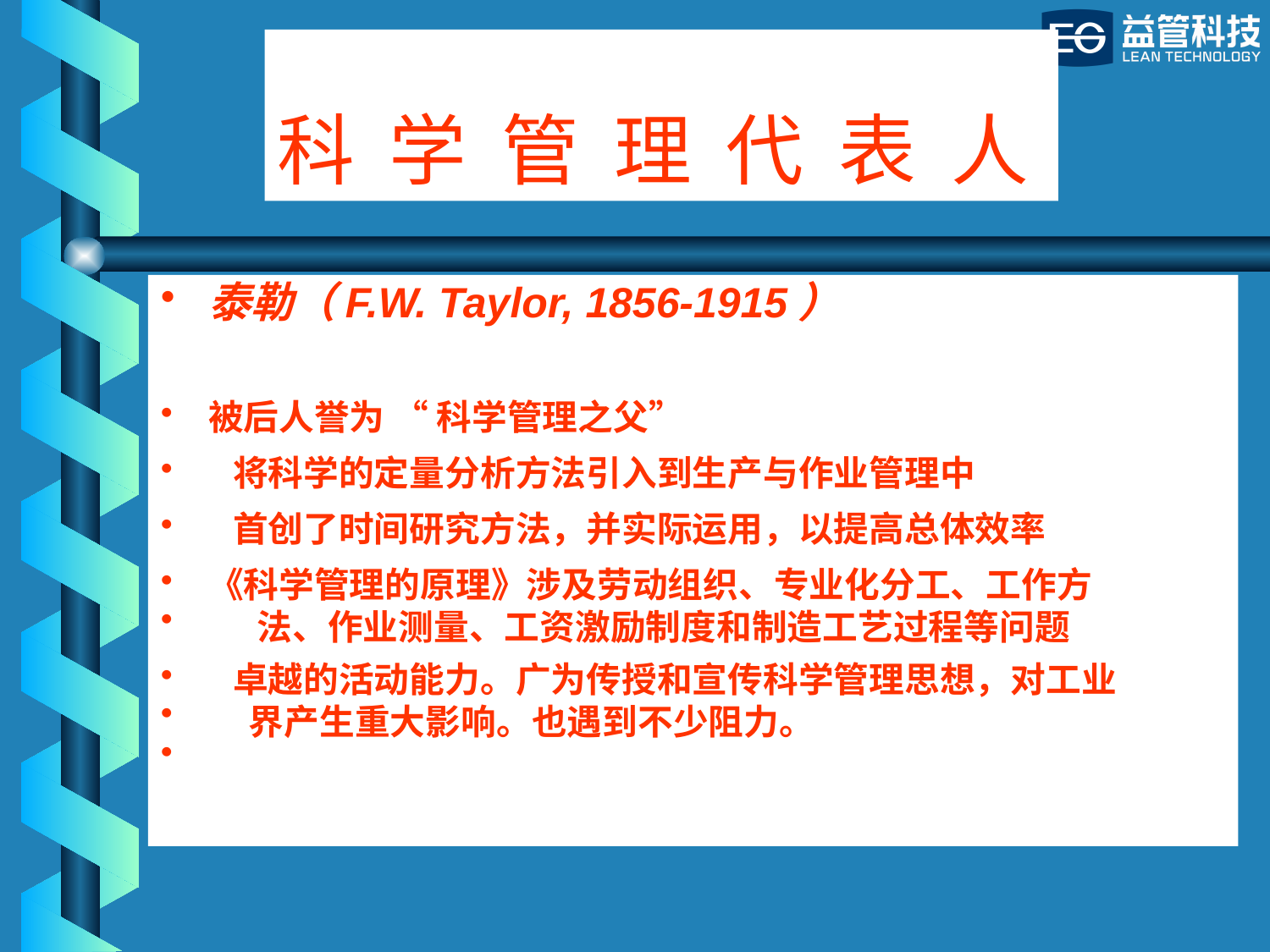

# 科  学  管  理  代  表  人
泰勒（F.W. Taylor, 1856-1915）

被后人誉为 “ 科学管理之父”
  将科学的定量分析方法引入到生产与作业管理中
  首创了时间研究方法，并实际运用，以提高总体效率
《科学管理的原理》涉及劳动组织、专业化分工、工作方
     法、作业测量、工资激励制度和制造工艺过程等问题
  卓越的活动能力。广为传授和宣传科学管理思想，对工业
    界产生重大影响。也遇到不少阻力。